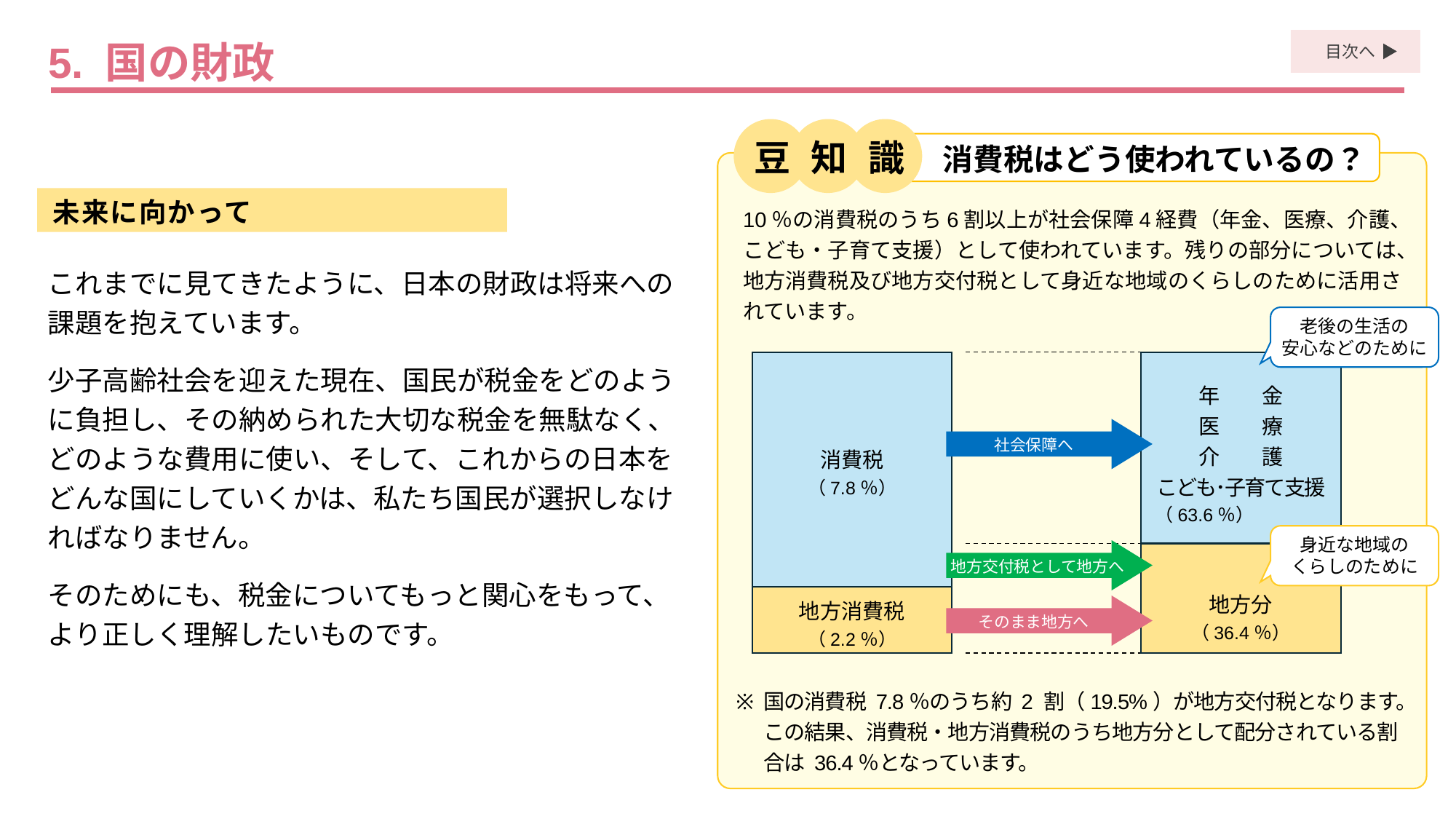

5. 国の財政
目次へ

豆
知
識

消費税はどう使われているの？

未来に向かって
10％の消費税のうち6割以上が社会保障4経費（年金、医療、介護、こども・子育て支援）として使われています。残りの部分については、地方消費税及び地方交付税として身近な地域のくらしのために活用されています。
これまでに見てきたように、日本の財政は将来への課題を抱えています。
少子高齢社会を迎えた現在、国民が税金をどのように負担し、その納められた大切な税金を無駄なく、どのような費用に使い、そして、これからの日本をどんな国にしていくかは、私たち国民が選択しなければなりません。
そのためにも、税金についてもっと関心をもって、より正しく理解したいものです。

老後の生活の
安心などのために

年　　金
医　　療
介　　護
こども･子育て支援
（63.6％）

社会保障へ
消費税
（7.8％）

身近な地域の
くらしのために

地方交付税として地方へ
地方分
（36.4％）

地方消費税
（2.2％）

そのまま地方へ
※
国の消費税 7.8％のうち約 2 割（19.5%）が地方交付税となります。
この結果、消費税・地方消費税のうち地方分として配分されている割合は 36.4％となっています。